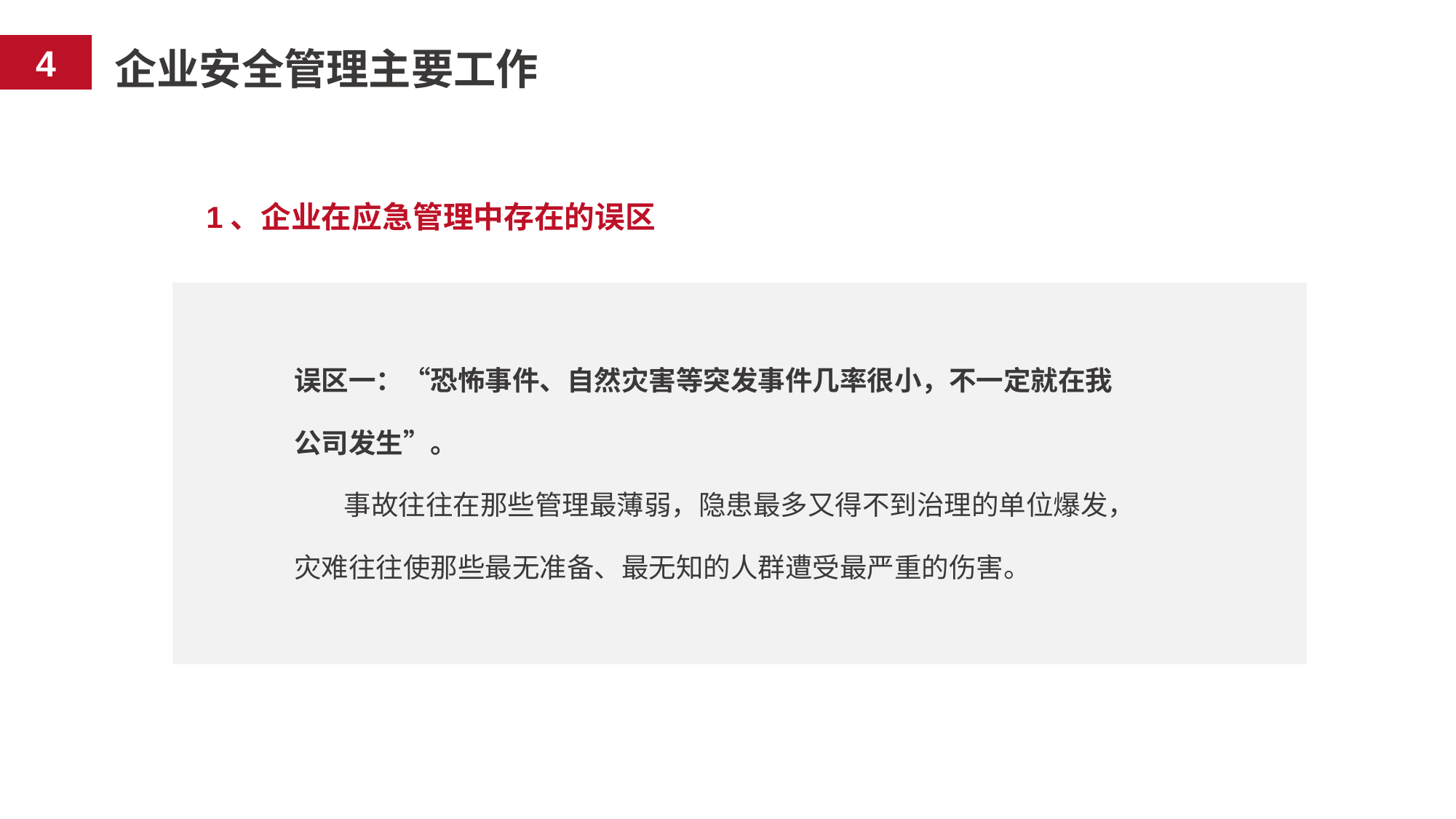

4
企业安全管理主要工作
1、企业在应急管理中存在的误区

误区一：“恐怖事件、自然灾害等突发事件几率很小，不一定就在我公司发生”。
       事故往往在那些管理最薄弱，隐患最多又得不到治理的单位爆发，灾难往往使那些最无准备、最无知的人群遭受最严重的伤害。